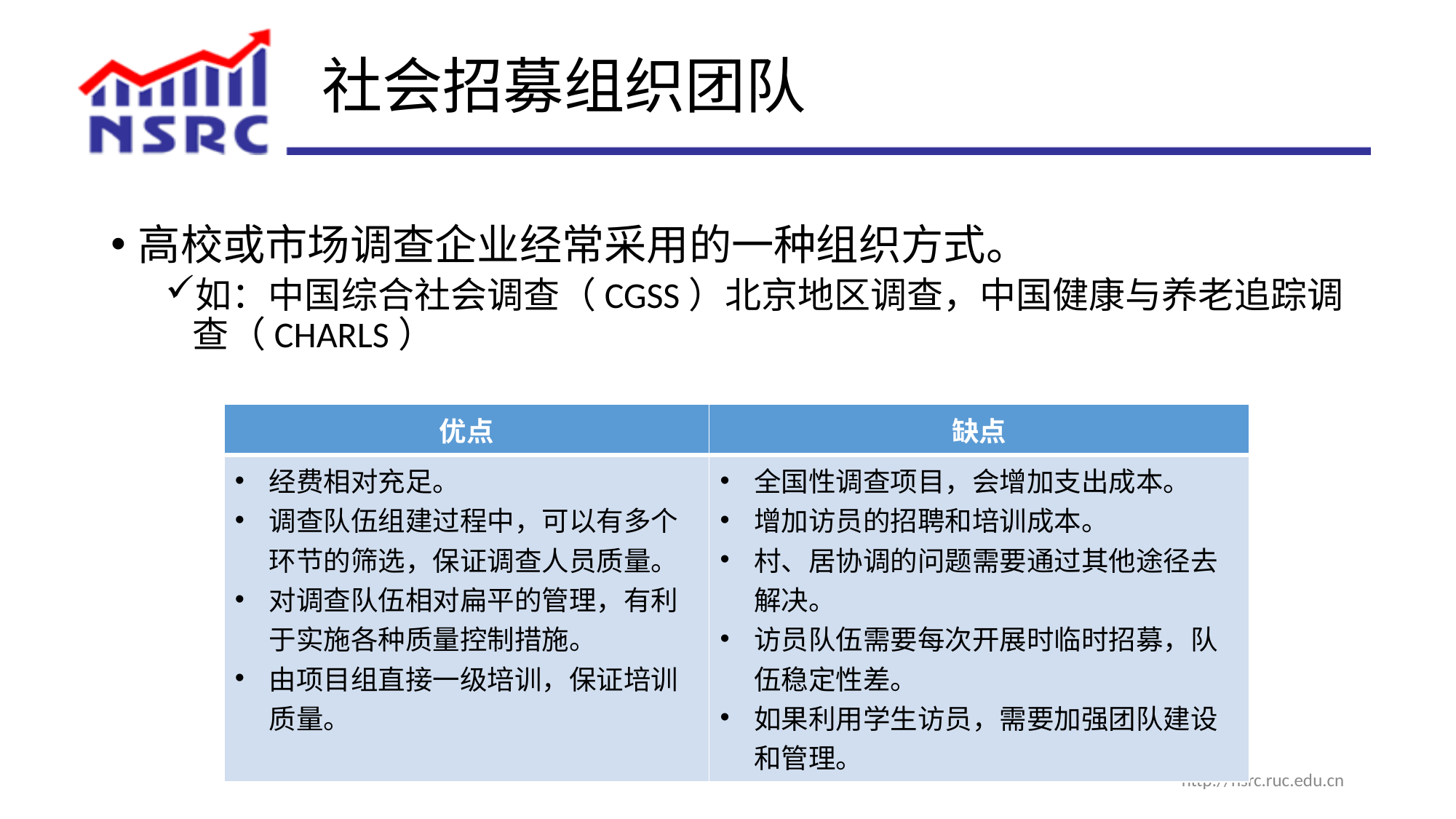

# 社会招募组织团队
高校或市场调查企业经常采用的一种组织方式。
如：中国综合社会调查（CGSS）北京地区调查，中国健康与养老追踪调查（CHARLS）
| 优点 | 缺点 |
| --- | --- |
| 经费相对充足。 调查队伍组建过程中，可以有多个环节的筛选，保证调查人员质量。 对调查队伍相对扁平的管理，有利于实施各种质量控制措施。 由项目组直接一级培训，保证培训质量。 | 全国性调查项目，会增加支出成本。 增加访员的招聘和培训成本。 村、居协调的问题需要通过其他途径去解决。 访员队伍需要每次开展时临时招募，队伍稳定性差。 如果利用学生访员，需要加强团队建设和管理。 |